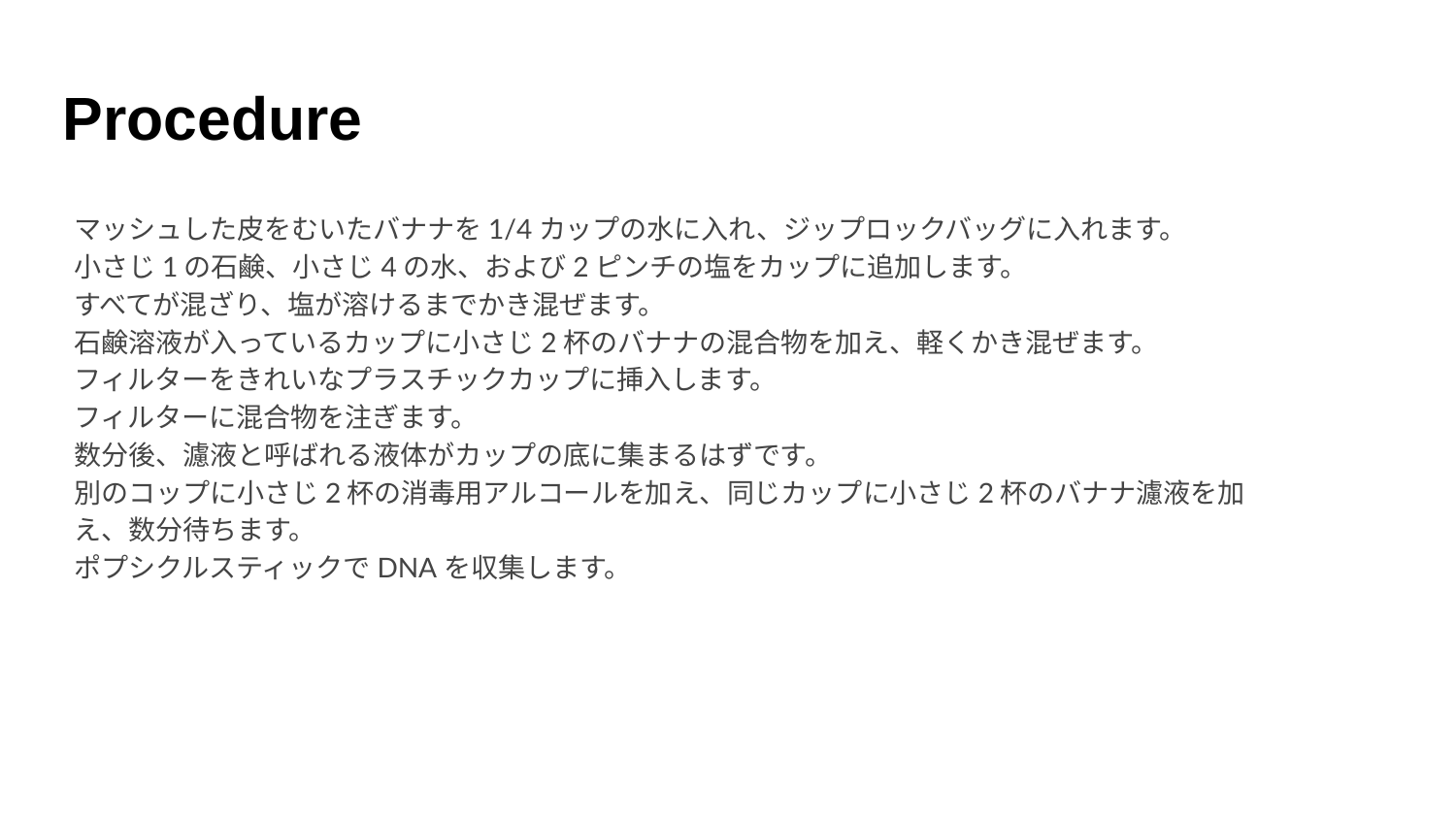

# Procedure
マッシュした皮をむいたバナナを1/4カップの水に入れ、ジップロックバッグに入れます。
小さじ1の石鹸、小さじ4の水、および2ピンチの塩をカップに追加します。
すべてが混ざり、塩が溶けるまでかき混ぜます。
石鹸溶液が入っているカップに小さじ2杯のバナナの混合物を加え、軽くかき混ぜます。
フィルターをきれいなプラスチックカップに挿入します。
フィルターに混合物を注ぎます。
数分後、濾液と呼ばれる液体がカップの底に集まるはずです。
別のコップに小さじ2杯の消毒用アルコールを加え、同じカップに小さじ2杯のバナナ濾液を加え、数分待ちます。
ポプシクルスティックでDNAを収集します。